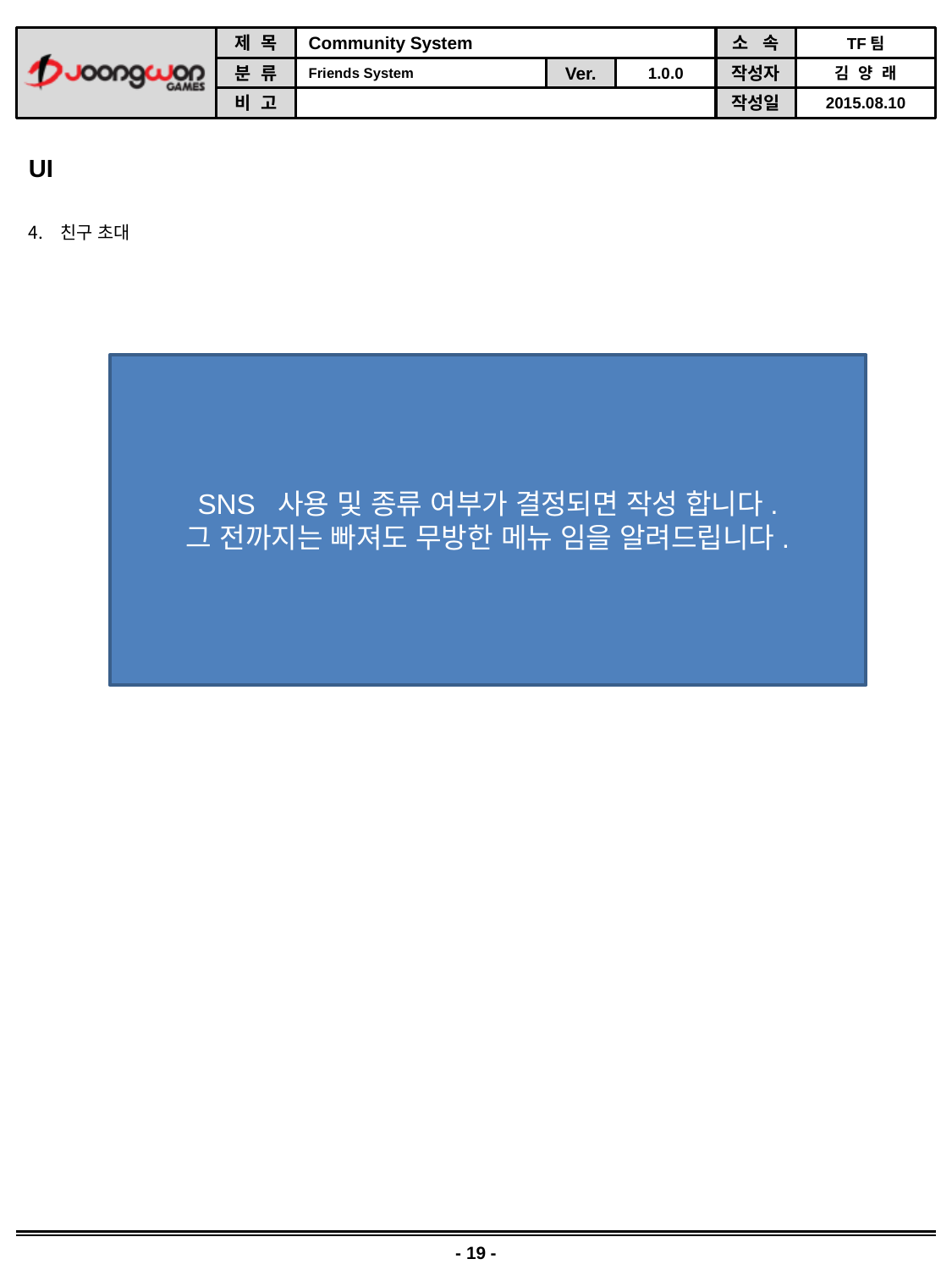

UI
친구 초대
SNS  사용 및 종류 여부가 결정되면 작성 합니다.
그 전까지는 빠져도 무방한 메뉴 임을 알려드립니다.
- 19 -